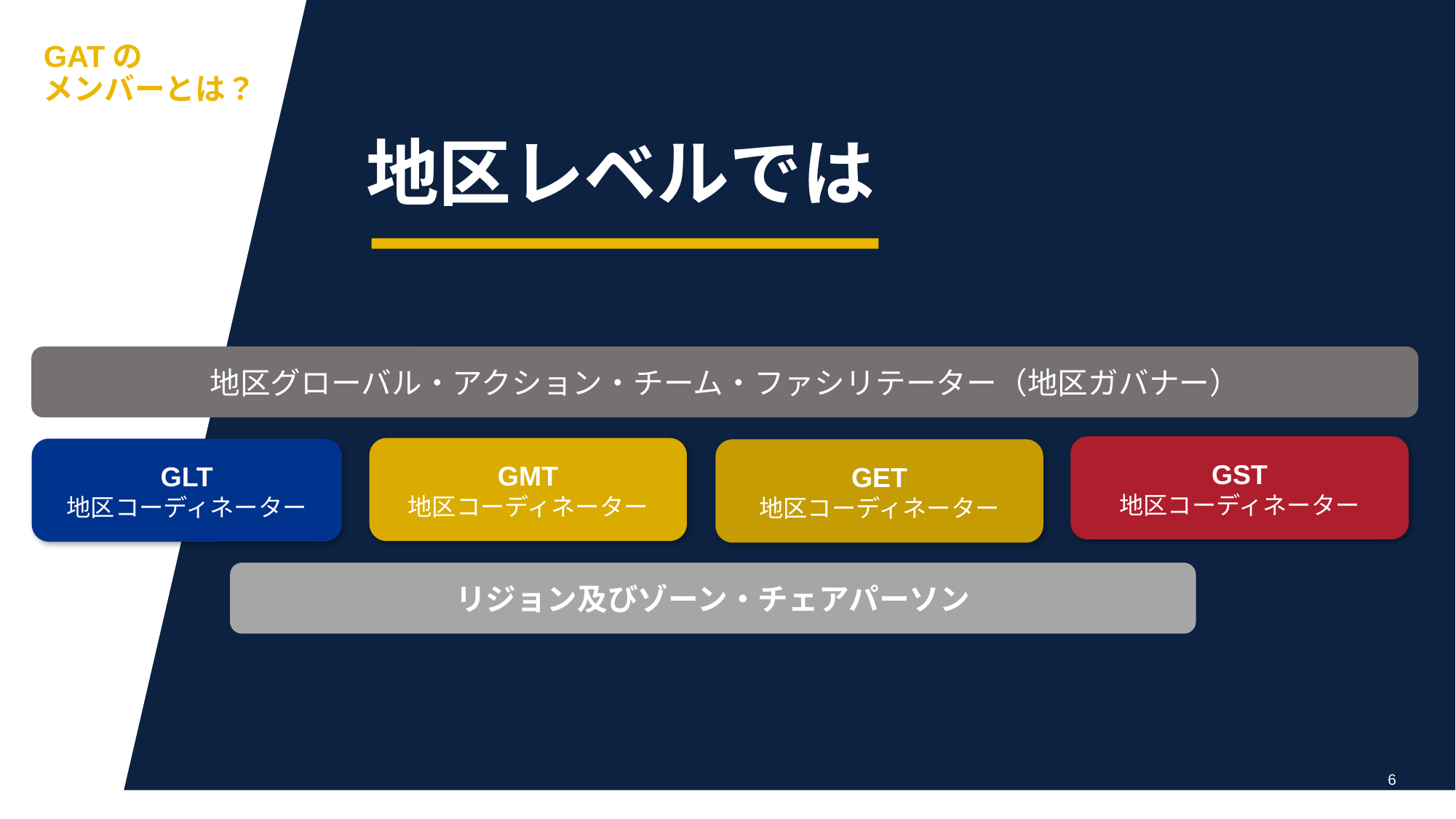

GATの
メンバーとは？
地区レベルでは
地区グローバル・アクション・チーム・ファシリテーター（地区ガバナー）
GST
地区コーディネーター
GMT
地区コーディネーター
GLT
地区コーディネーター
リジョン及びゾーン・チェアパーソン
GET
地区コーディネーター
6